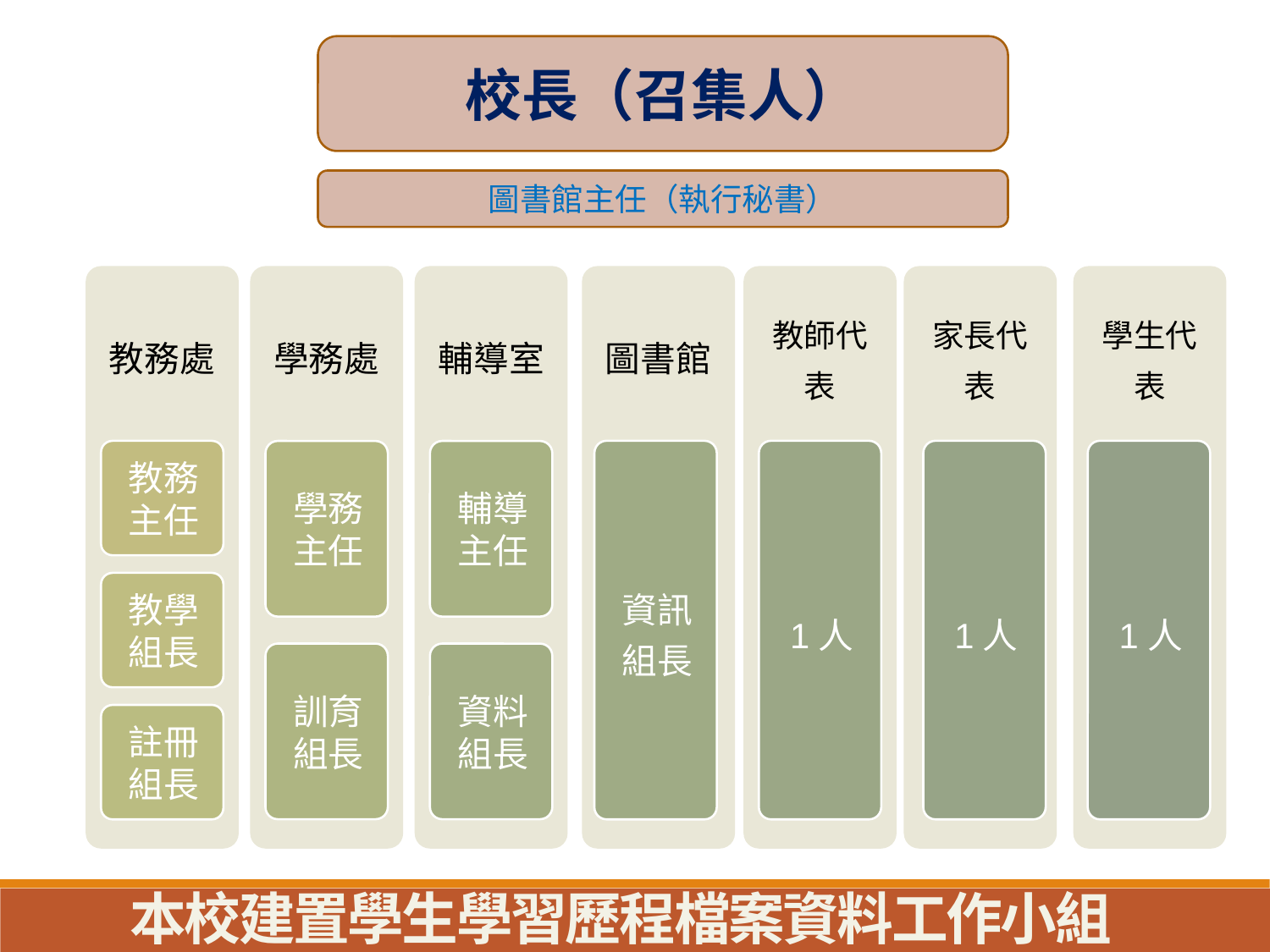

校長（召集人）
圖書館主任（執行秘書）
教務處
教務
主任
教學
組長
註冊
組長
學務處
學務
主任
訓育
組長
輔導室
輔導主任
資料
組長
圖書館
資訊組長
教師代表
1人
家長代表
1人
學生代表
1人
本校建置學生學習歷程檔案資料工作小組